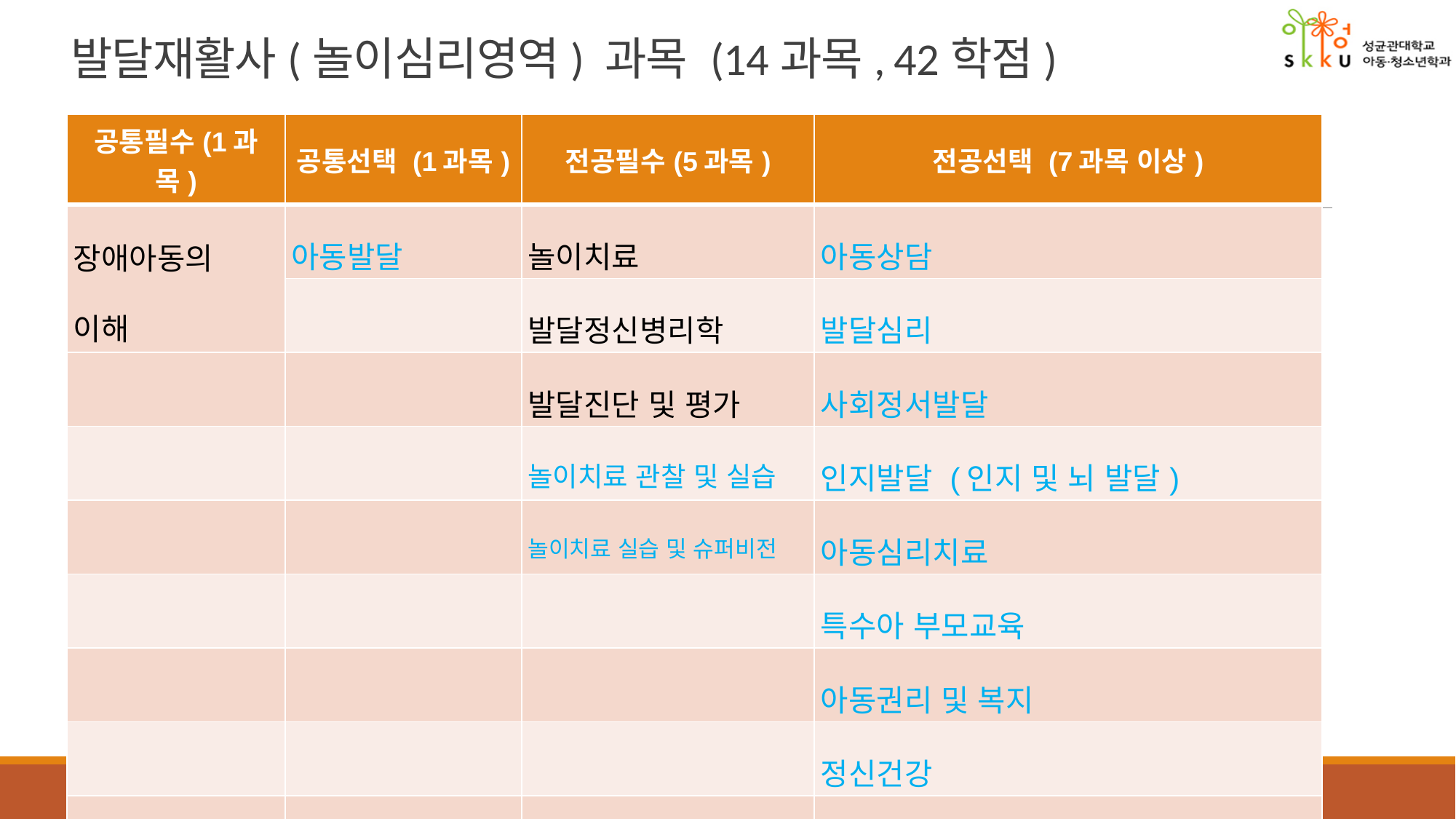

# 발달재활사(놀이심리영역) 과목 (14과목, 42학점)
| 공통필수(1과목) | 공통선택 (1과목) | 전공필수(5과목) | 전공선택 (7과목 이상) |
| --- | --- | --- | --- |
| 장애아동의 이해 | 아동발달 | 놀이치료 | 아동상담 |
|  |  | 발달정신병리학 | 발달심리 |
|  |  | 발달진단 및 평가 | 사회정서발달 |
|  |  | 놀이치료 관찰 및 실습 | 인지발달 (인지 및 뇌 발달) |
|  |  | 놀이치료 실습 및 슈퍼비전 | 아동심리치료 |
|  |  |  | 특수아 부모교육 |
|  |  |  | 아동권리 및 복지 |
|  |  |  | 정신건강 |
|  |  |  | 성격심리, 임상심리, 심리학개론 |